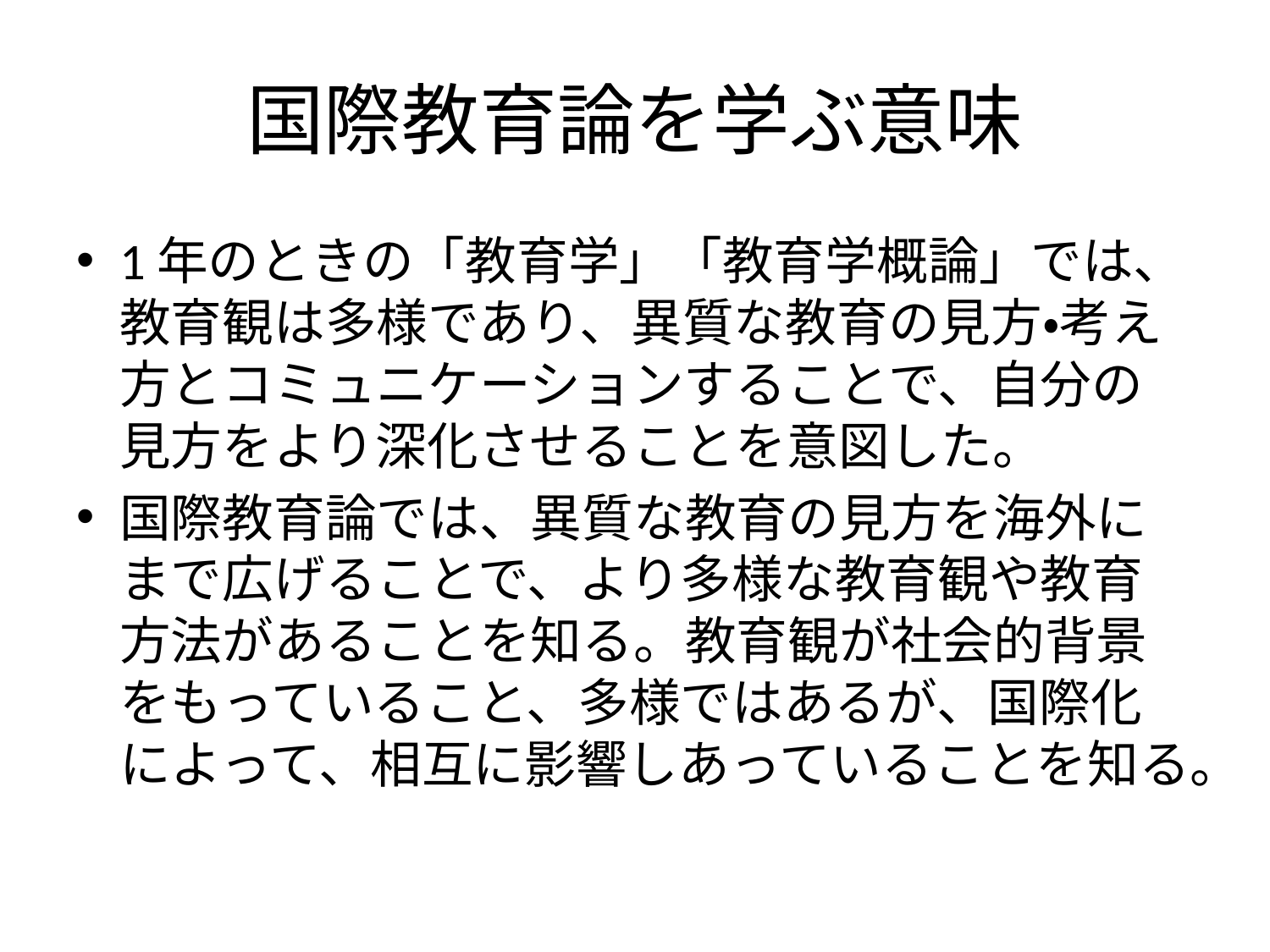

# 国際教育論を学ぶ意味
1年のときの「教育学」「教育学概論」では、教育観は多様であり、異質な教育の見方・考え方とコミュニケーションすることで、自分の見方をより深化させることを意図した。
国際教育論では、異質な教育の見方を海外にまで広げることで、より多様な教育観や教育方法があることを知る。教育観が社会的背景をもっていること、多様ではあるが、国際化によって、相互に影響しあっていることを知る。